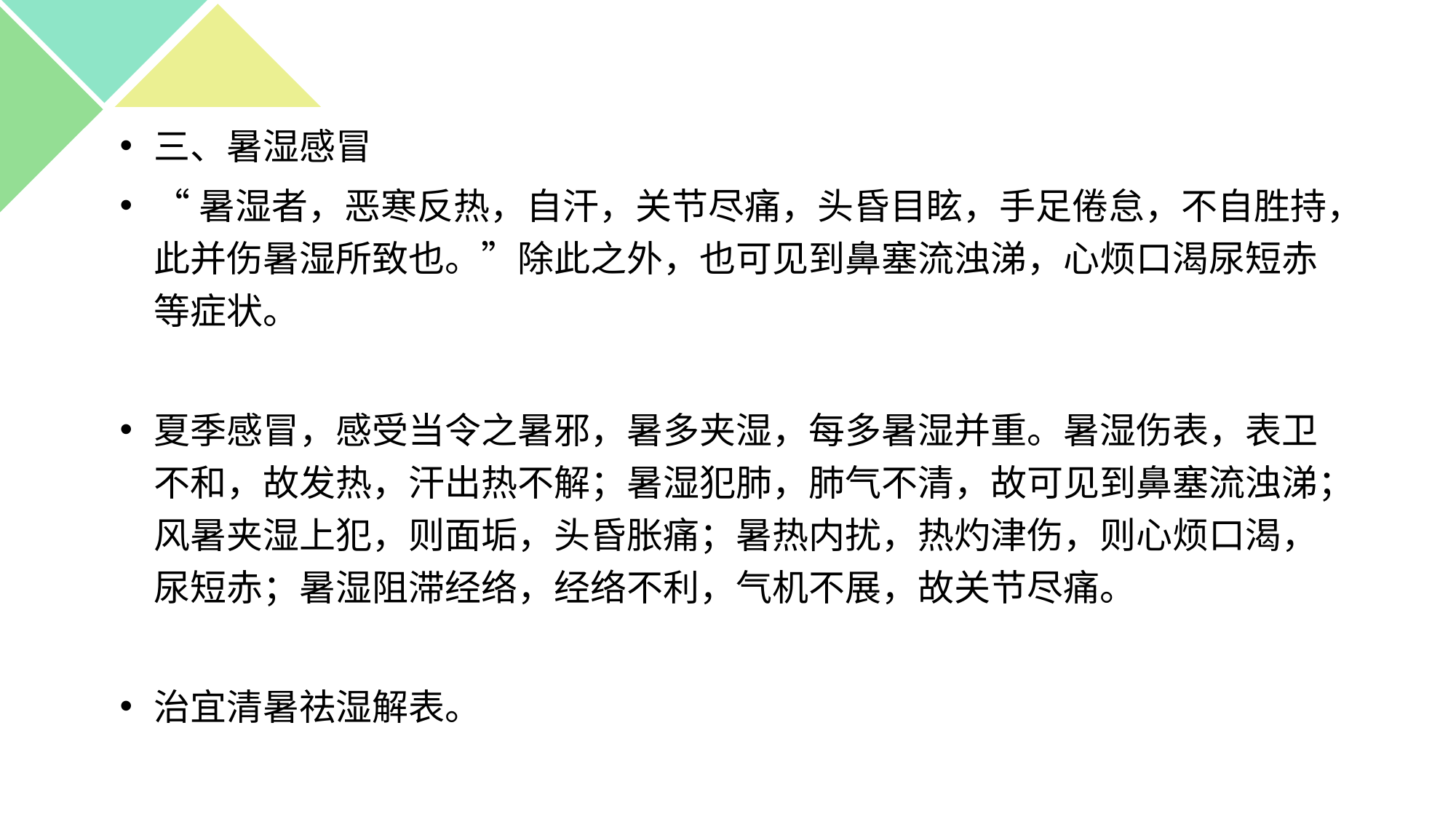

三、暑湿感冒
“暑湿者，恶寒反热，自汗，关节尽痛，头昏目眩，手足倦怠，不自胜持，此并伤暑湿所致也。”除此之外，也可见到鼻塞流浊涕，心烦口渴尿短赤等症状。

夏季感冒，感受当令之暑邪，暑多夹湿，每多暑湿并重。暑湿伤表，表卫不和，故发热，汗出热不解；暑湿犯肺，肺气不清，故可见到鼻塞流浊涕；风暑夹湿上犯，则面垢，头昏胀痛；暑热内扰，热灼津伤，则心烦口渴，尿短赤；暑湿阻滞经络，经络不利，气机不展，故关节尽痛。

治宜清暑祛湿解表。